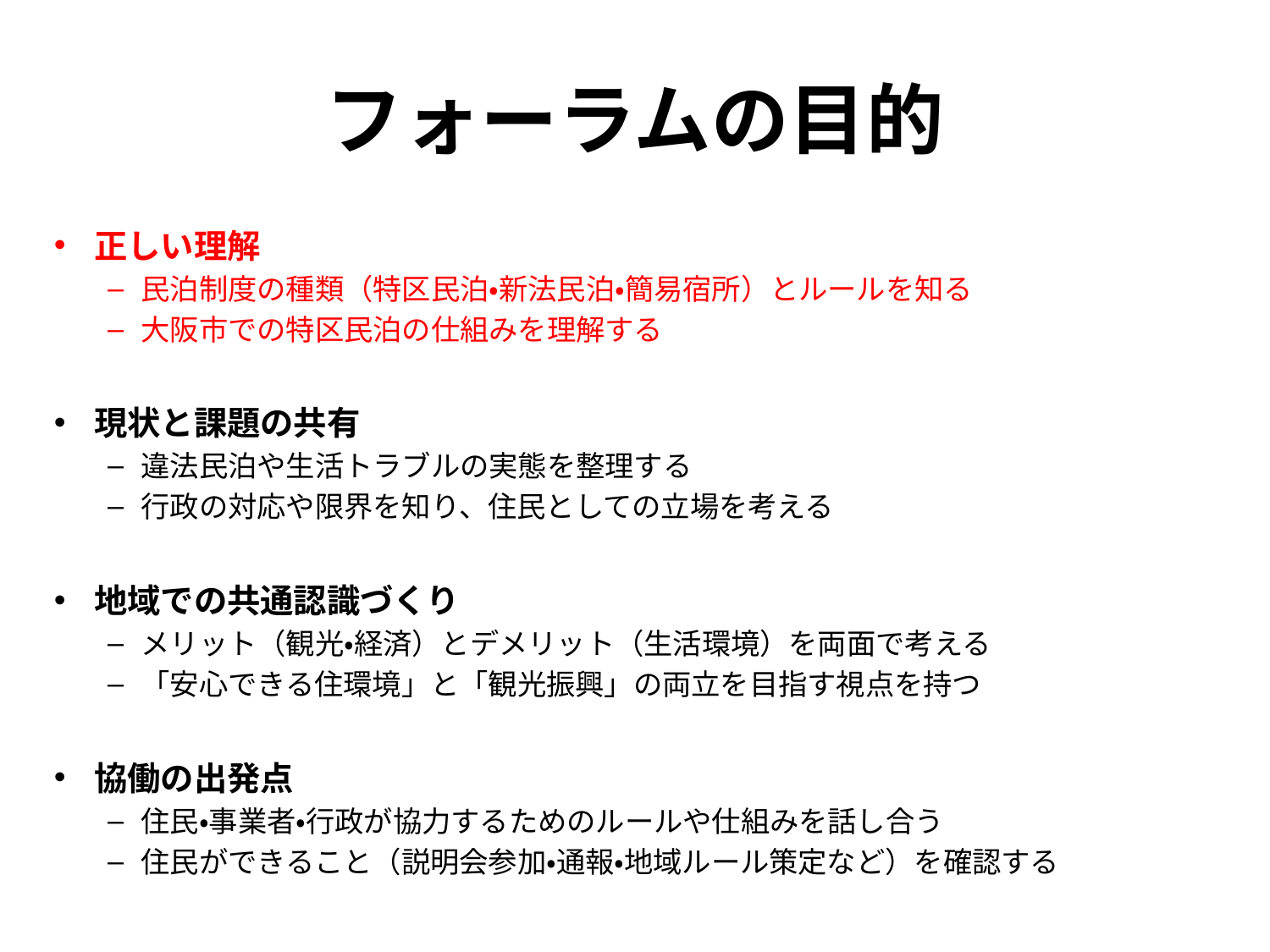

# フォーラムの目的
正しい理解
民泊制度の種類（特区民泊・新法民泊・簡易宿所）とルールを知る
大阪市での特区民泊の仕組みを理解する

現状と課題の共有
違法民泊や生活トラブルの実態を整理する
行政の対応や限界を知り、住民としての立場を考える

地域での共通認識づくり
メリット（観光・経済）とデメリット（生活環境）を両面で考える
「安心できる住環境」と「観光振興」の両立を目指す視点を持つ

協働の出発点
住民・事業者・行政が協力するためのルールや仕組みを話し合う
住民ができること（説明会参加・通報・地域ルール策定など）を確認する